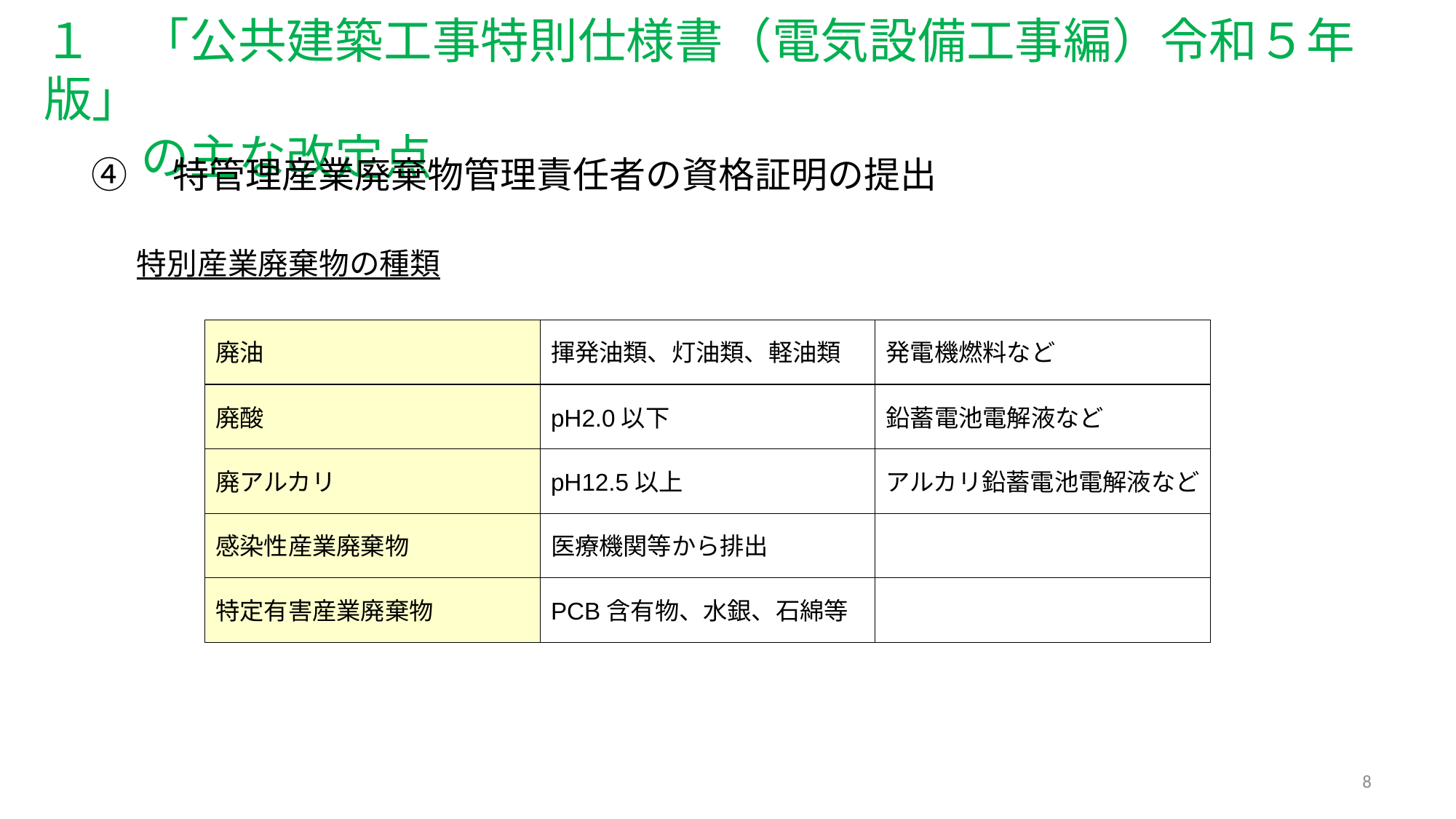

１　「公共建築工事特則仕様書（電気設備工事編）令和５年版」
　　の主な改定点
④　特管理産業廃棄物管理責任者の資格証明の提出
特別産業廃棄物の種類
廃油
揮発油類、灯油類、軽油類
発電機燃料など
鉛蓄電池電解液など
廃酸
pH2.0以下
アルカリ鉛蓄電池電解液など
廃アルカリ
pH12.5以上

感染性産業廃棄物
医療機関等から排出

特定有害産業廃棄物
PCB含有物、水銀、石綿等
8